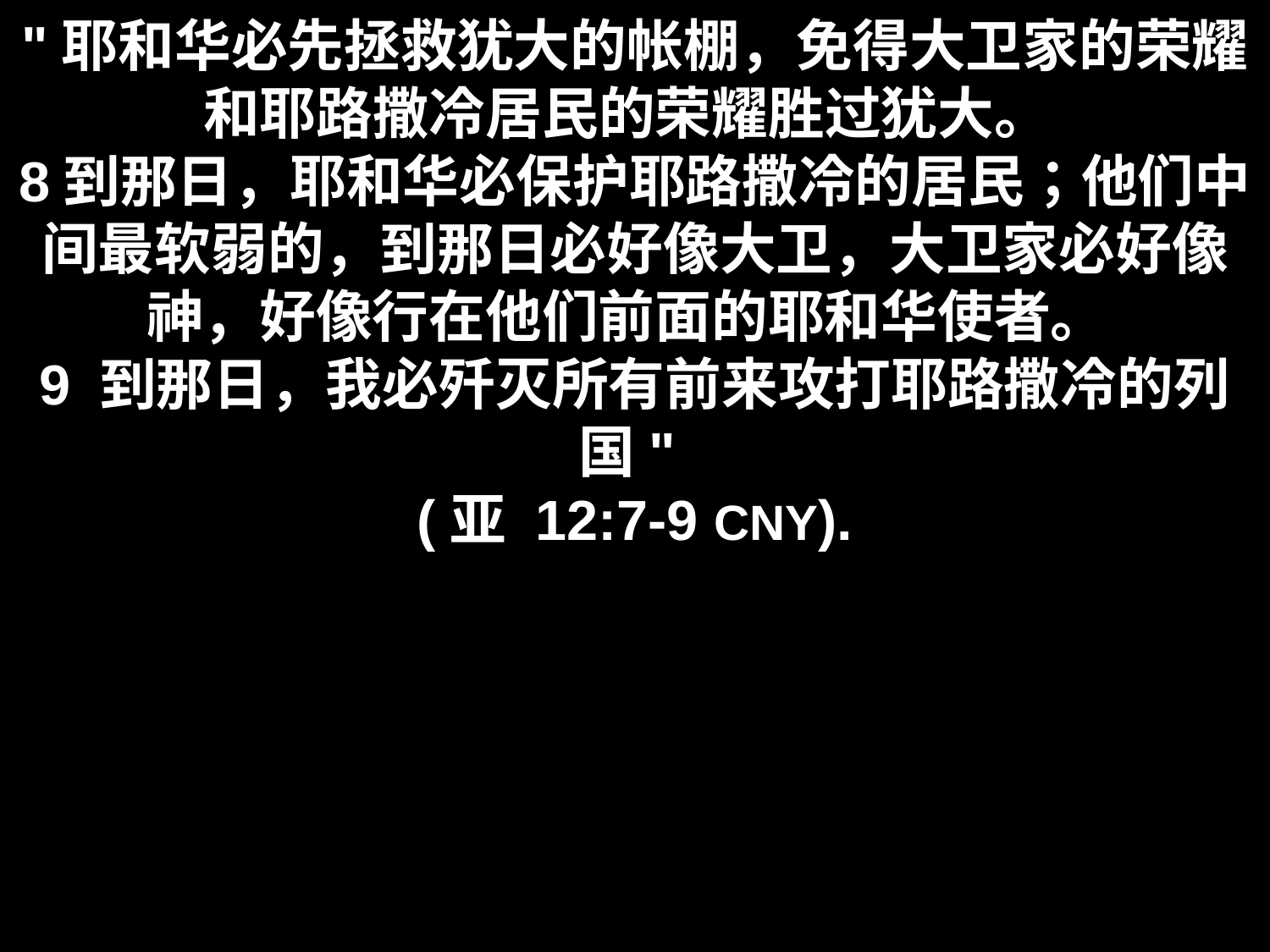

# "耶和华必先拯救犹大的帐棚，免得大卫家的荣耀和耶路撒冷居民的荣耀胜过犹大。 8到那日，耶和华必保护耶路撒冷的居民；他们中间最软弱的，到那日必好像大卫，大卫家必好像 神，好像行在他们前面的耶和华使者。 9 到那日，我必歼灭所有前来攻打耶路撒冷的列国" (亚 12:7-9 CNY).